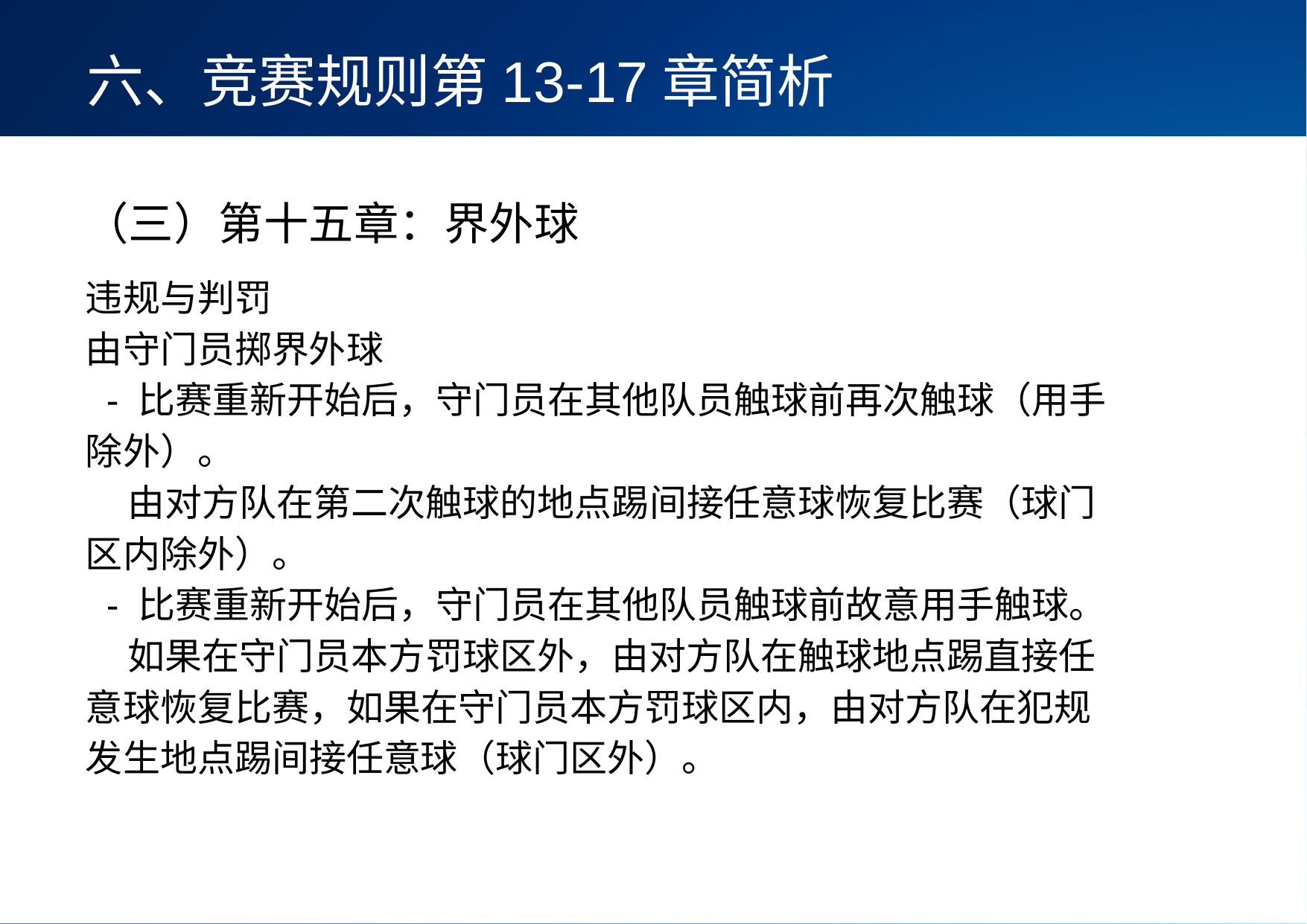

六、竞赛规则第13-17章简析

（三）第十五章：界外球
违规与判罚
由守门员掷界外球
  - 比赛重新开始后，守门员在其他队员触球前再次触球（用手除外）。
    由对方队在第二次触球的地点踢间接任意球恢复比赛（球门区内除外）。
  - 比赛重新开始后，守门员在其他队员触球前故意用手触球。
    如果在守门员本方罚球区外，由对方队在触球地点踢直接任意球恢复比赛，如果在守门员本方罚球区内，由对方队在犯规发生地点踢间接任意球（球门区外）。